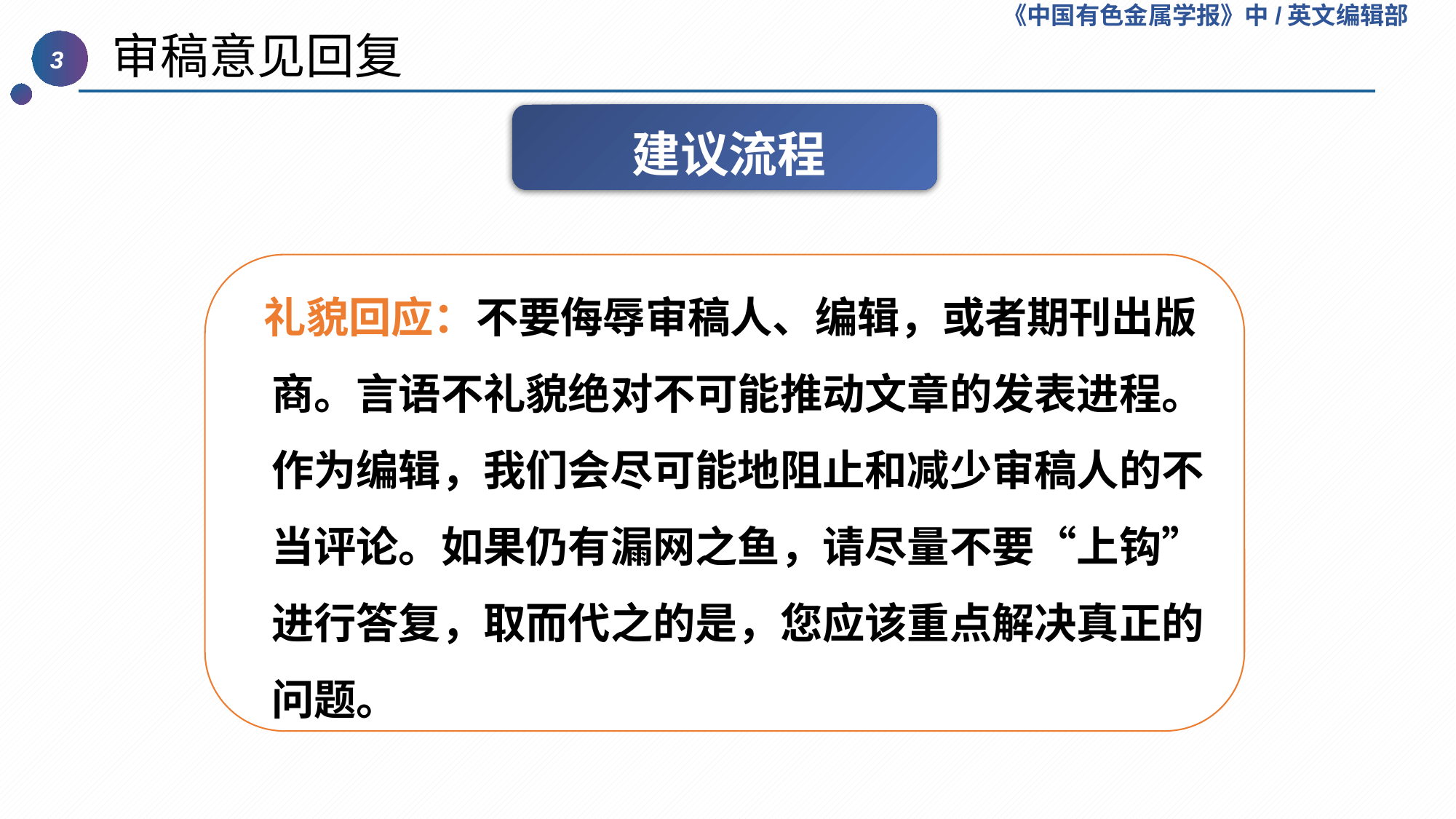

《中国有色金属学报》中/英文编辑部

      审稿意见回复

3

建议流程

 礼貌回应：不要侮辱审稿人、编辑，或者期刊出版商。言语不礼貌绝对不可能推动文章的发表进程。作为编辑，我们会尽可能地阻止和减少审稿人的不当评论。如果仍有漏网之鱼，请尽量不要“上钩”进行答复，取而代之的是，您应该重点解决真正的问题。